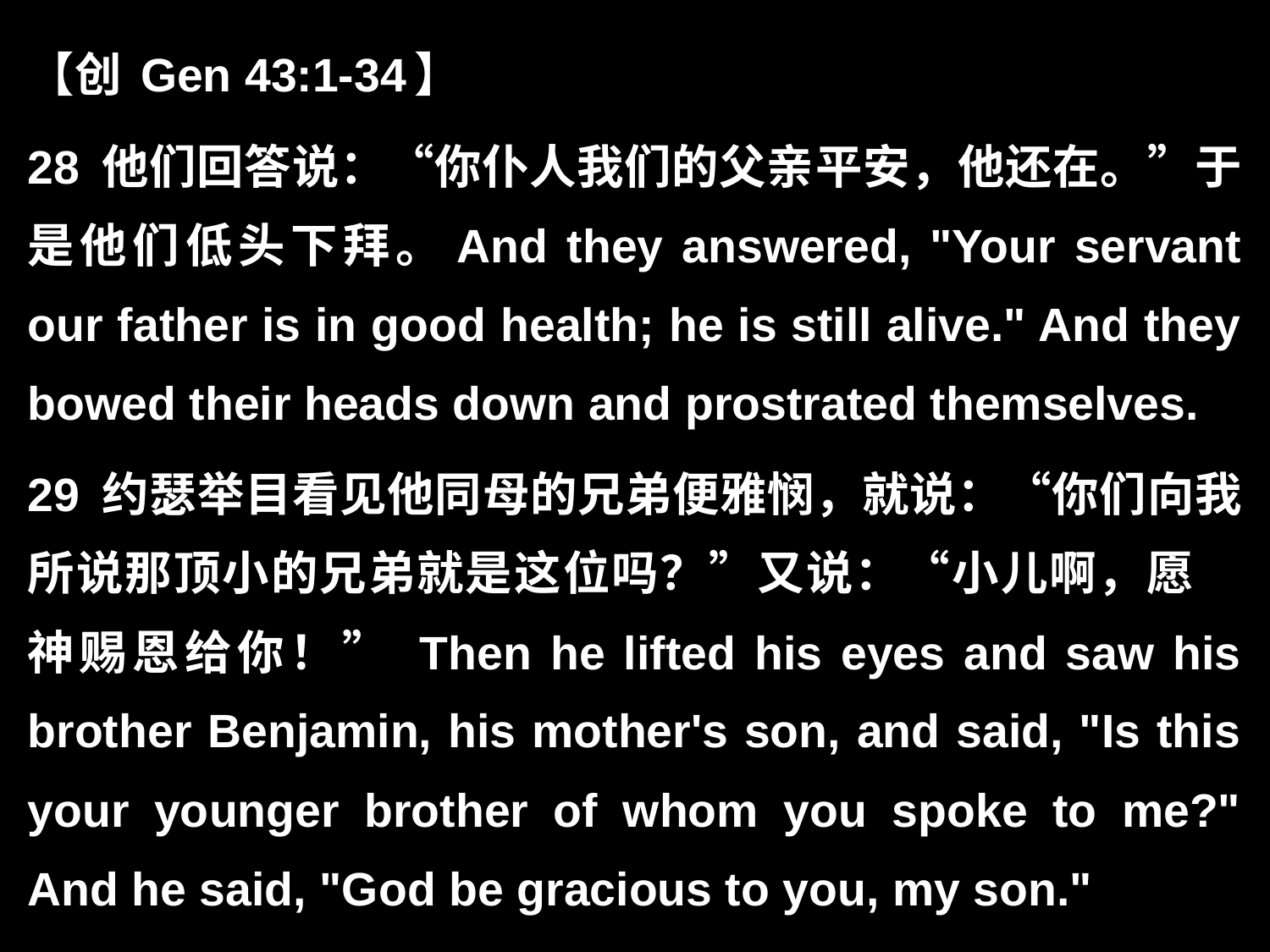

【创 Gen 43:1-34】
28 他们回答说：“你仆人我们的父亲平安，他还在。”于是他们低头下拜。And they answered, "Your servant our father is in good health; he is still alive." And they bowed their heads down and prostrated themselves.
29 约瑟举目看见他同母的兄弟便雅悯，就说：“你们向我所说那顶小的兄弟就是这位吗？”又说：“小儿啊，愿　神赐恩给你！” Then he lifted his eyes and saw his brother Benjamin, his mother's son, and said, "Is this your younger brother of whom you spoke to me?" And he said, "God be gracious to you, my son."